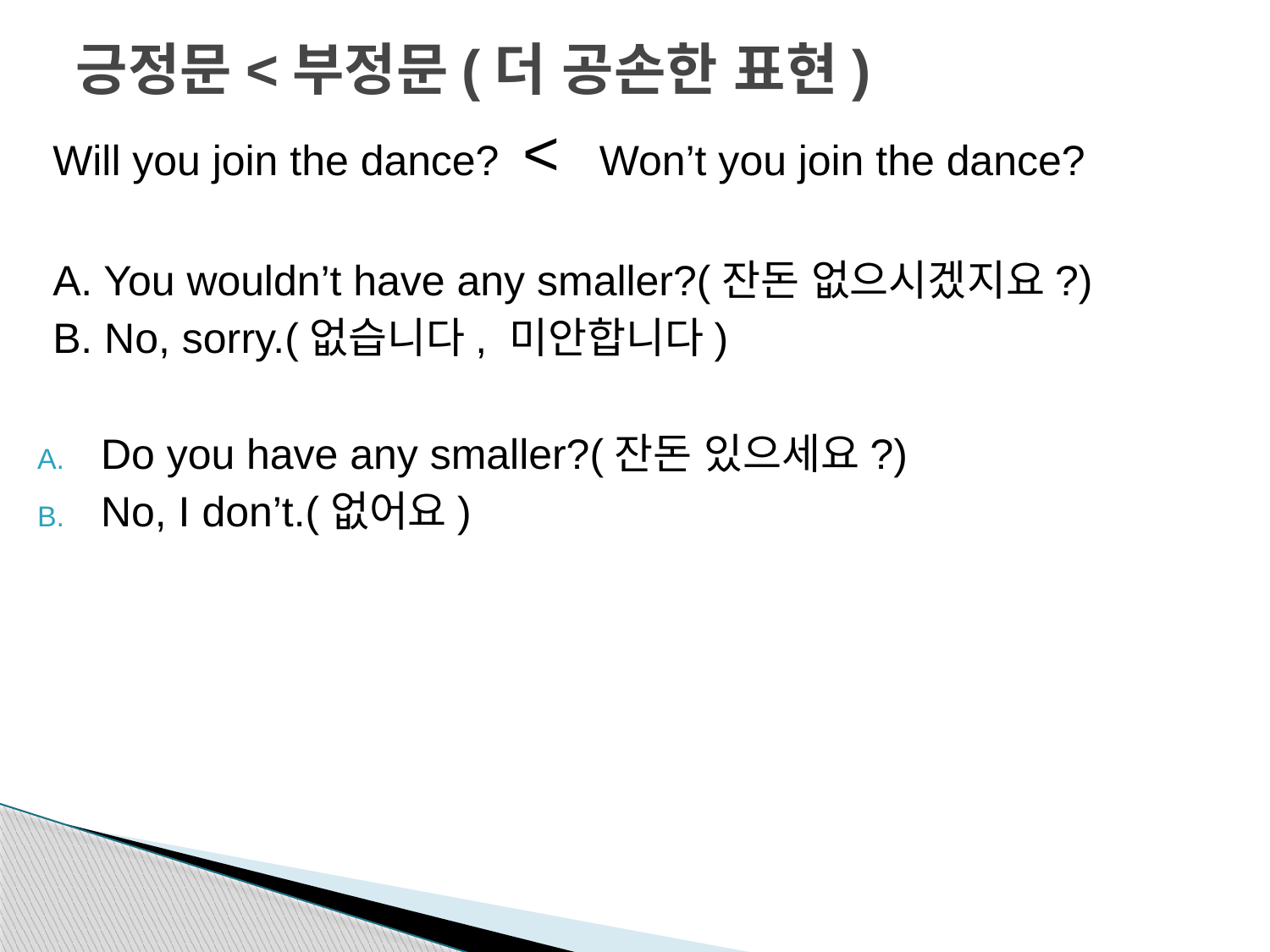

# 긍정문<부정문(더 공손한 표현)
Will you join the dance?  <   Won’t you join the dance?

A. You wouldn’t have any smaller?(잔돈 없으시겠지요?)
B. No, sorry.(없습니다, 미안합니다)

Do you have any smaller?(잔돈 있으세요?)
No, I don’t.(없어요)